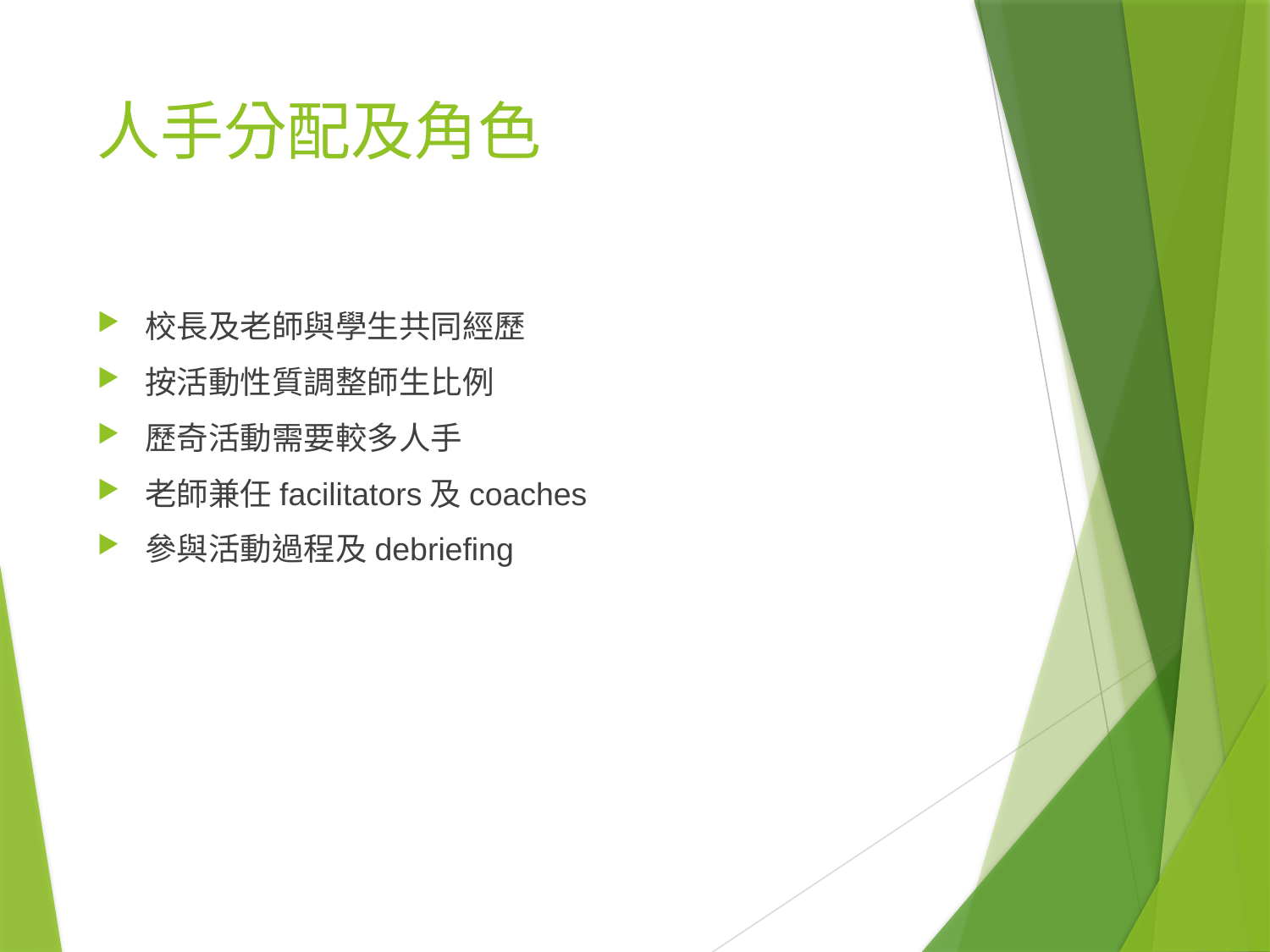

# 人手分配及角色
校長及老師與學生共同經歷
按活動性質調整師生比例
歷奇活動需要較多人手
老師兼任facilitators及coaches
參與活動過程及debriefing